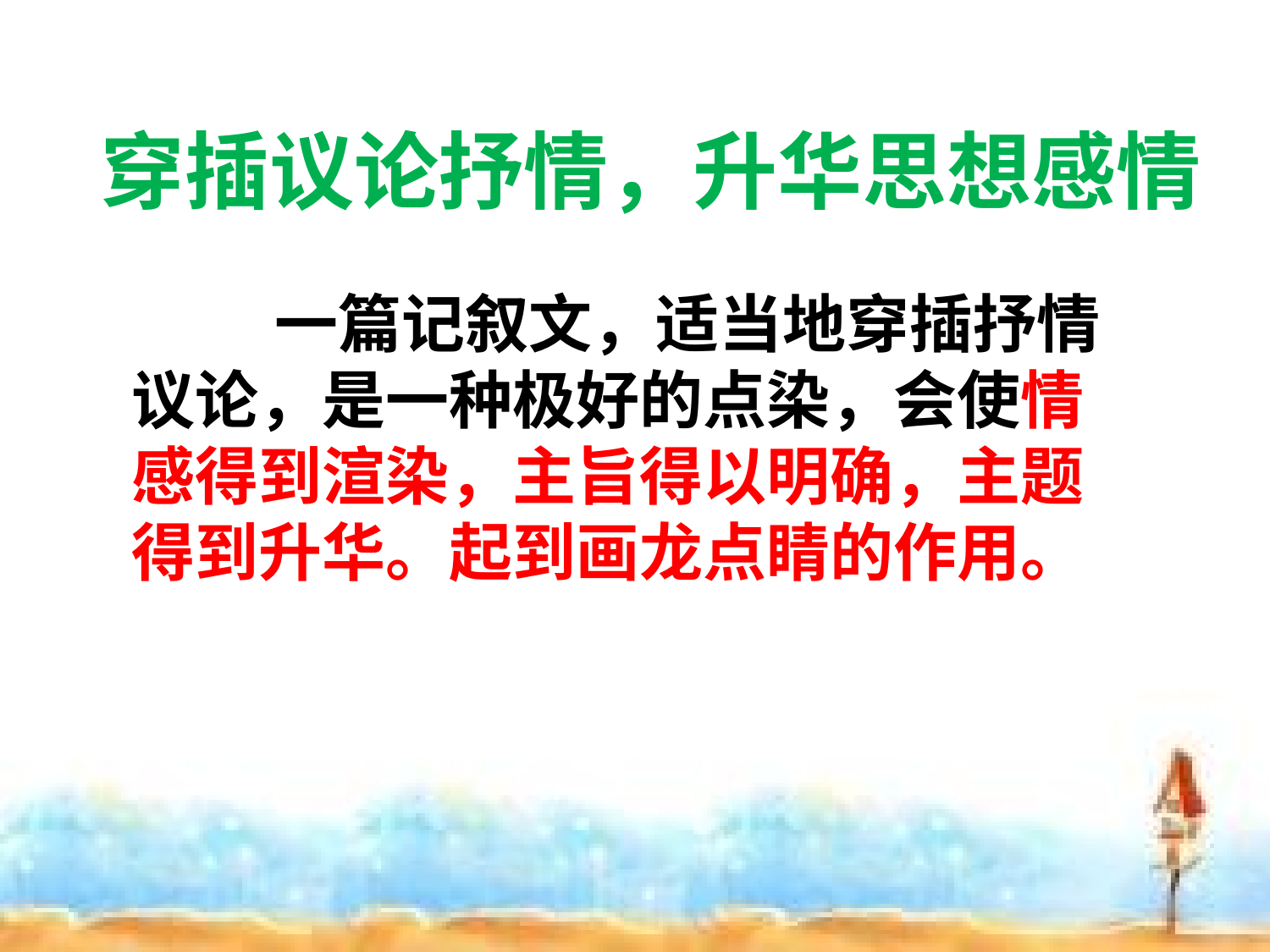

# 穿插议论抒情，升华思想感情
         一篇记叙文，适当地穿插抒情议论，是一种极好的点染，会使情感得到渲染，主旨得以明确，主题得到升华。起到画龙点睛的作用。